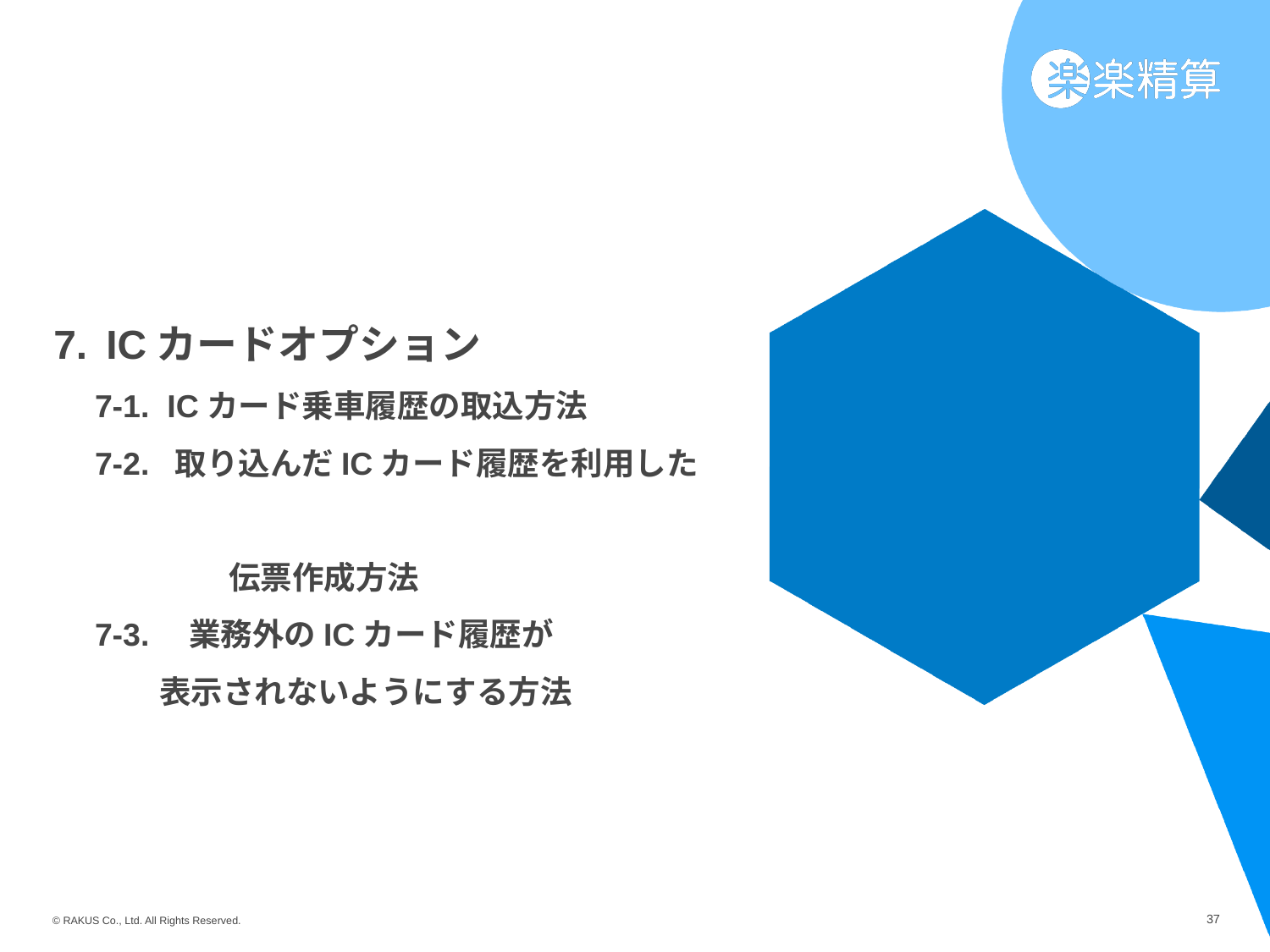

ICカードオプション
7-1.  ICカード乗車履歴の取込方法
7-2.  取り込んだICカード履歴を利用した         　　　
　　　　 伝票作成方法
7-3.　業務外のICカード履歴が
         表示されないようにする方法
37